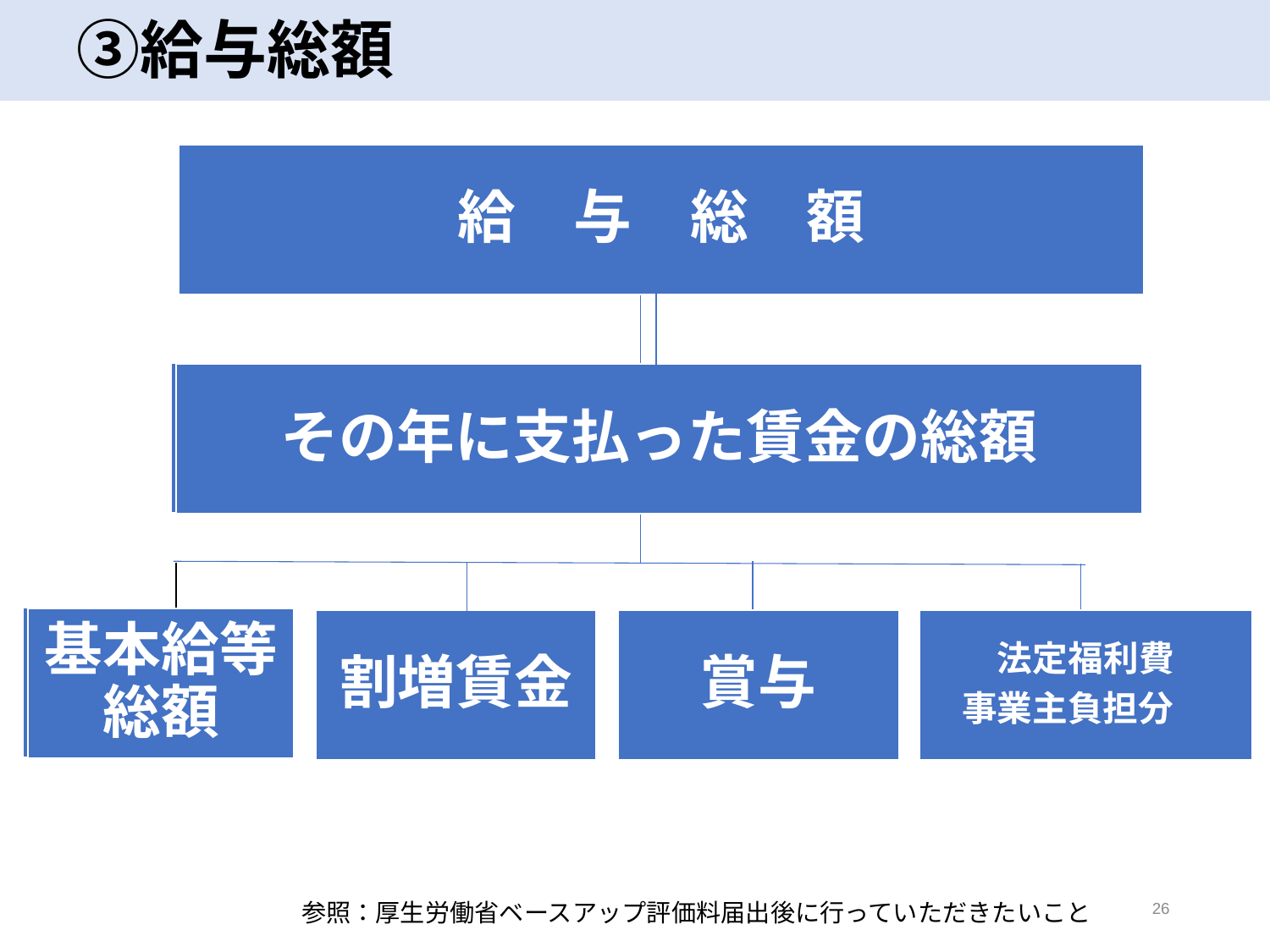

③給与総額
賃金総額
給　与　総　額
その年に支払った賃金の総額
基本給等総額
割増賃金
賞与
法定福利費
事業主負担分
その年に支払った賃金の総額
基本給
26
参照：厚生労働省ベースアップ評価料届出後に行っていただきたいこと